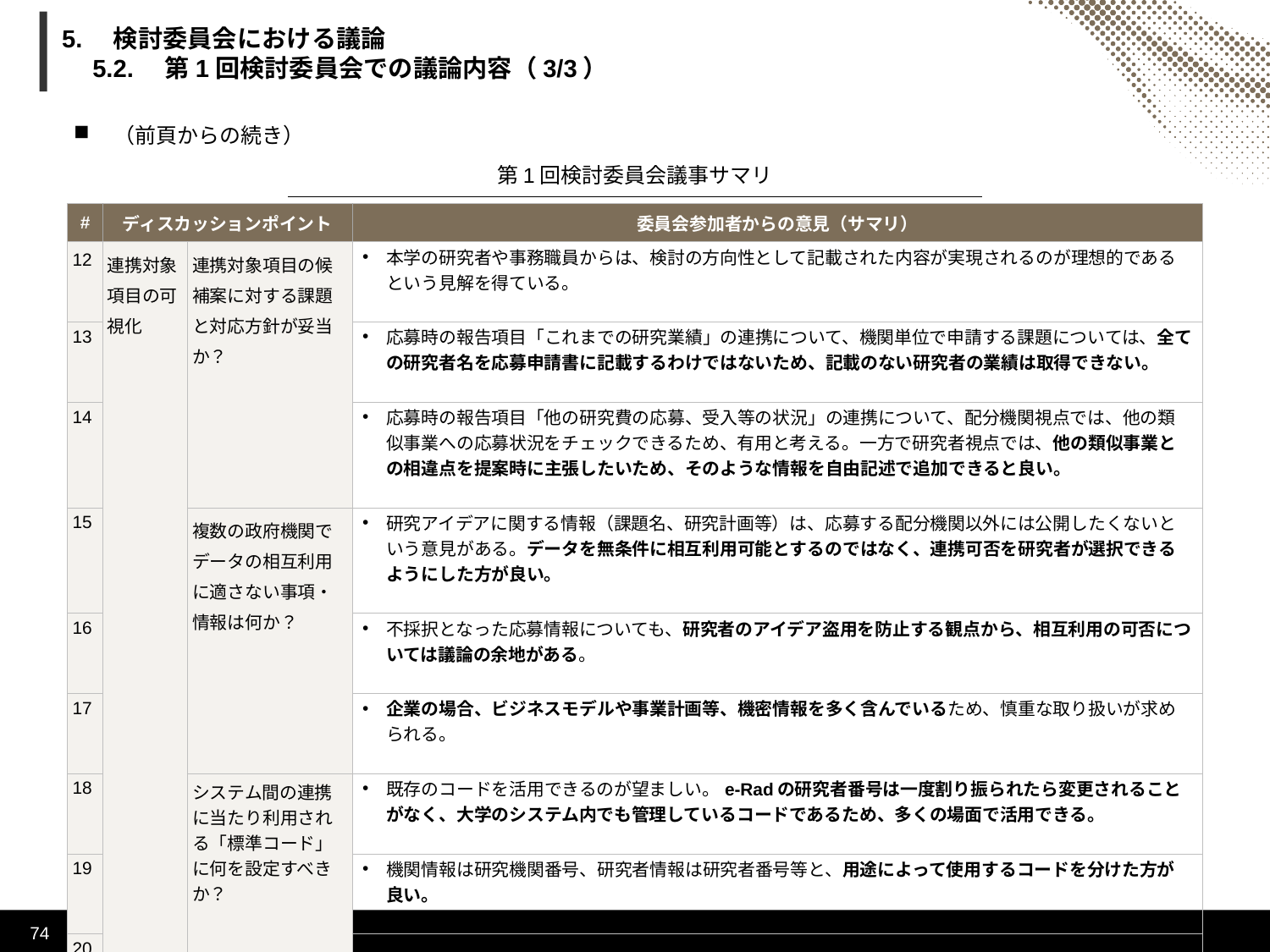

# 5.　検討委員会における議論 　5.2.　第1回検討委員会での議論内容（3/3）
（前頁からの続き）
第1回検討委員会議事サマリ
| # | ディスカッションポイント | ディスカッションポイント | 委員会参加者からの意見（サマリ） |
| --- | --- | --- | --- |
| 12 | 連携対象項目の可視化 | 連携対象項目の候補案に対する課題と対応方針が妥当か？ | 本学の研究者や事務職員からは、検討の方向性として記載された内容が実現されるのが理想的であるという見解を得ている。 |
| 13 |  |  | 応募時の報告項目「これまでの研究業績」の連携について、機関単位で申請する課題については、全ての研究者名を応募申請書に記載するわけではないため、記載のない研究者の業績は取得できない。 |
| 14 |  |  | 応募時の報告項目「他の研究費の応募、受入等の状況」の連携について、配分機関視点では、他の類似事業への応募状況をチェックできるため、有用と考える。一方で研究者視点では、他の類似事業との相違点を提案時に主張したいため、そのような情報を自由記述で追加できると良い。 |
| 15 |  | 複数の政府機関でデータの相互利用に適さない事項・情報は何か？ | 研究アイデアに関する情報（課題名、研究計画等）は、応募する配分機関以外には公開したくないという意見がある。データを無条件に相互利用可能とするのではなく、連携可否を研究者が選択できるようにした方が良い。 |
| 16 |  |  | 不採択となった応募情報についても、研究者のアイデア盗用を防止する観点から、相互利用の可否については議論の余地がある。 |
| 17 |  |  | 企業の場合、ビジネスモデルや事業計画等、機密情報を多く含んでいるため、慎重な取り扱いが求められる。 |
| 18 |  | システム間の連携に当たり利用される「標準コード」に何を設定すべきか？ | 既存のコードを活用できるのが望ましい。e-Radの研究者番号は一度割り振られたら変更されることがなく、大学のシステム内でも管理しているコードであるため、多くの場面で活用できる。 |
| 19 |  | システム間の連携に当たり利用される「標準コード」に何を設定すべきか？ | 機関情報は研究機関番号、研究者情報は研究者番号等と、用途によって使用するコードを分けた方が良い。 |
| 20 |  |  | システム間連携に使う標準コードは、組織や事業等、対象によって何を使うのが適切か、pros/consを調べて決めていく必要がある。 |
|  |  |  | 研究機関コードに紐づける情報を増やすのではなく、報告を要求する情報（従業員数や事業規模等）自体を減らす方向で検討することも一案。 |
| 21 |  |  | 研究機関コードに紐づける情報を増やすのではなく、報告を要求する情報（従業員数や事業規模等）自体を減らす方向で検討することも一案。(デジタル庁　中室様) |